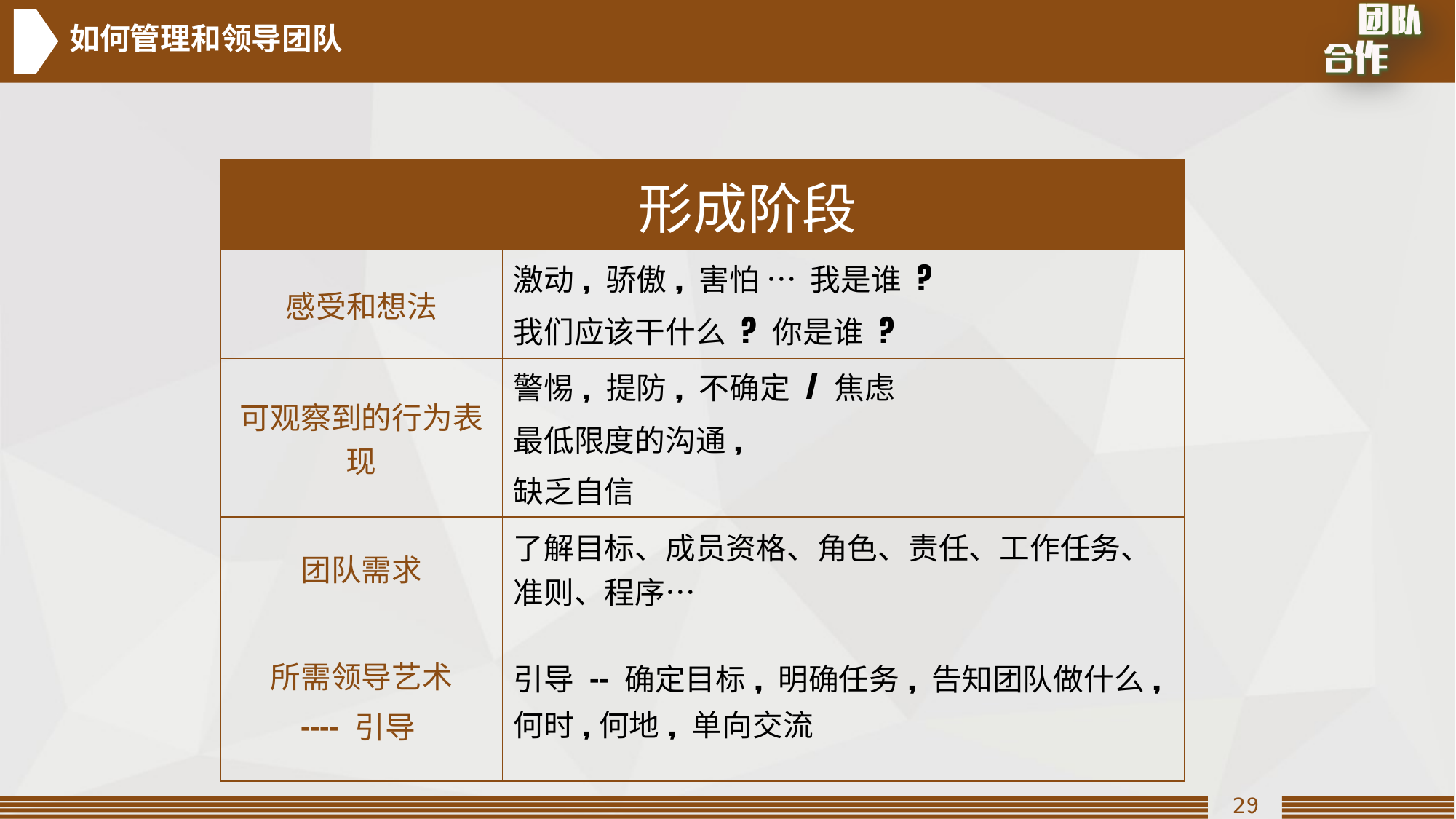

如何管理和领导团队
|  | 形成阶段 |
| --- | --- |
| 感受和想法 | 激动, 骄傲, 害怕 … 我是谁 ? 我们应该干什么 ? 你是谁 ? |
| 可观察到的行为表现 | 警惕, 提防, 不确定 / 焦虑 最低限度的沟通, 缺乏自信 |
| 团队需求 | 了解目标、成员资格、角色、责任、工作任务、准则、程序… |
| 所需领导艺术 ---- 引导 | 引导 -- 确定目标, 明确任务, 告知团队做什么,何时,何地, 单向交流 |
29